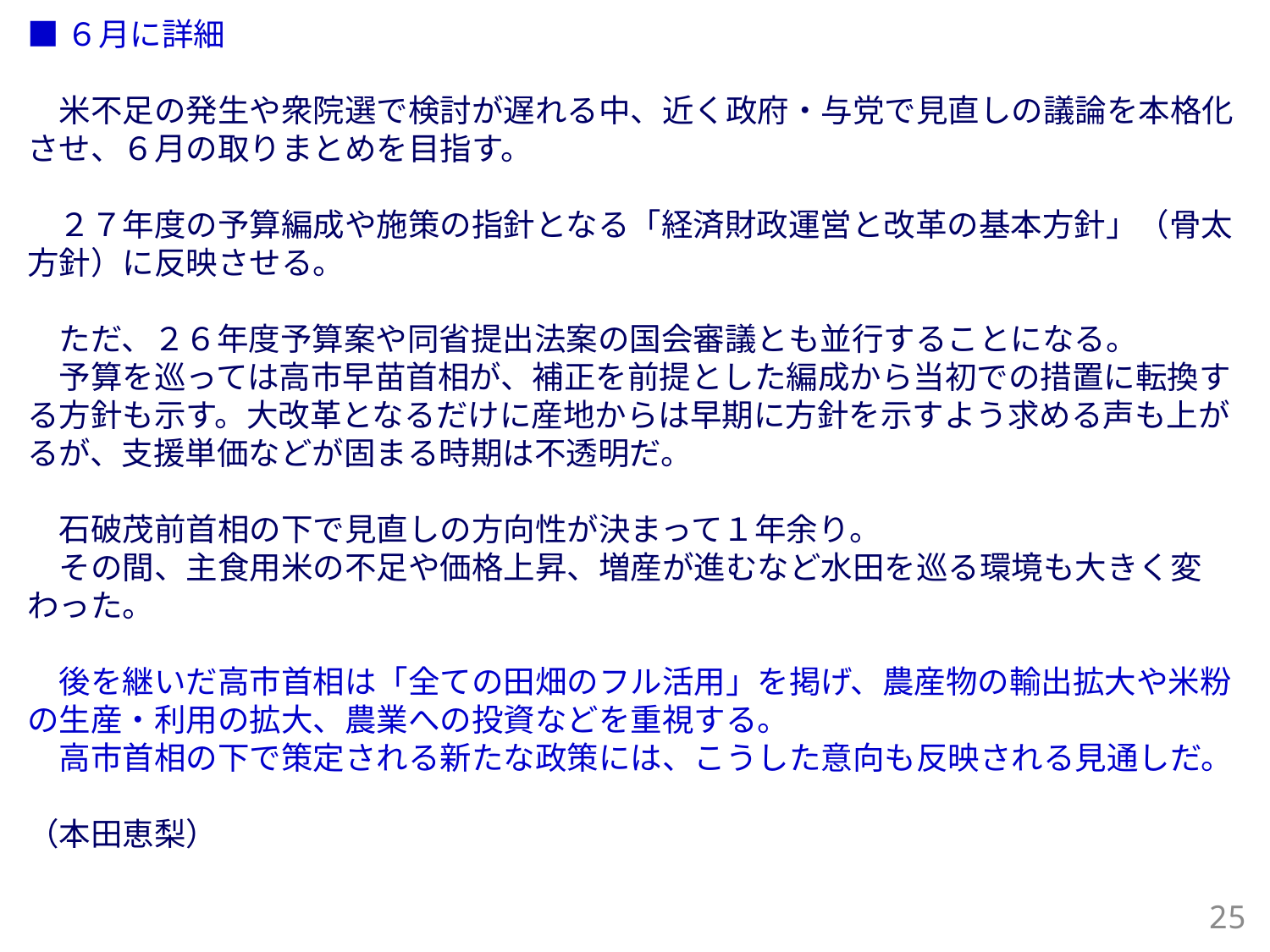

■６月に詳細

　米不足の発生や衆院選で検討が遅れる中、近く政府・与党で見直しの議論を本格化させ、６月の取りまとめを目指す。

　２７年度の予算編成や施策の指針となる「経済財政運営と改革の基本方針」（骨太方針）に反映させる。

　ただ、２６年度予算案や同省提出法案の国会審議とも並行することになる。
　予算を巡っては高市早苗首相が、補正を前提とした編成から当初での措置に転換する方針も示す。大改革となるだけに産地からは早期に方針を示すよう求める声も上がるが、支援単価などが固まる時期は不透明だ。

　石破茂前首相の下で見直しの方向性が決まって１年余り。
　その間、主食用米の不足や価格上昇、増産が進むなど水田を巡る環境も大きく変わった。

　後を継いだ高市首相は「全ての田畑のフル活用」を掲げ、農産物の輸出拡大や米粉の生産・利用の拡大、農業への投資などを重視する。
　高市首相の下で策定される新たな政策には、こうした意向も反映される見通しだ。

（本田恵梨）
25